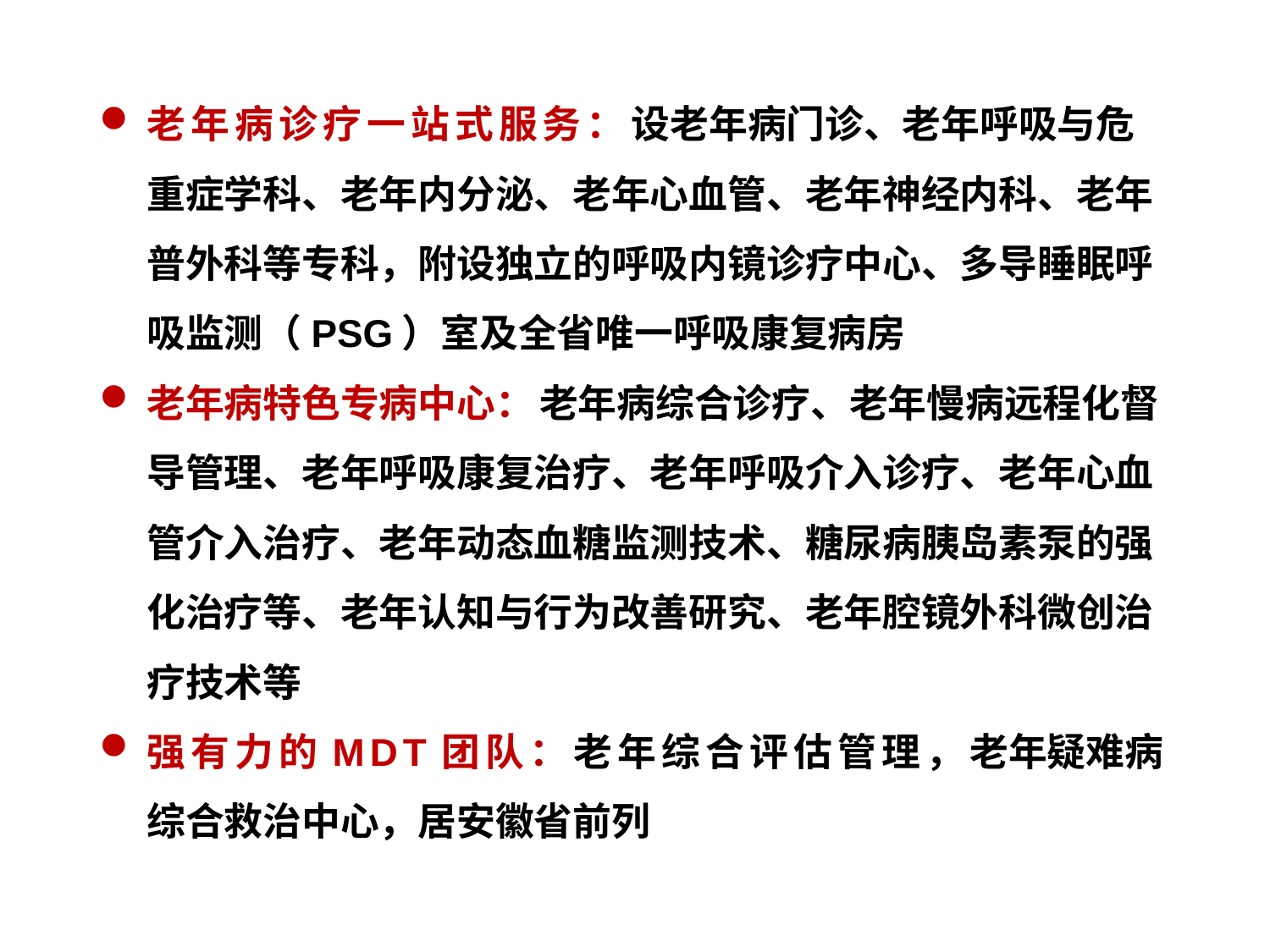

老年病诊疗一站式服务：设老年病门诊、老年呼吸与危重症学科、老年内分泌、老年心血管、老年神经内科、老年普外科等专科，附设独立的呼吸内镜诊疗中心、多导睡眠呼吸监测（PSG）室及全省唯一呼吸康复病房
老年病特色专病中心：老年病综合诊疗、老年慢病远程化督导管理、老年呼吸康复治疗、老年呼吸介入诊疗、老年心血管介入治疗、老年动态血糖监测技术、糖尿病胰岛素泵的强化治疗等、老年认知与行为改善研究、老年腔镜外科微创治疗技术等
强有力的MDT团队：老年综合评估管理，老年疑难病综合救治中心，居安徽省前列